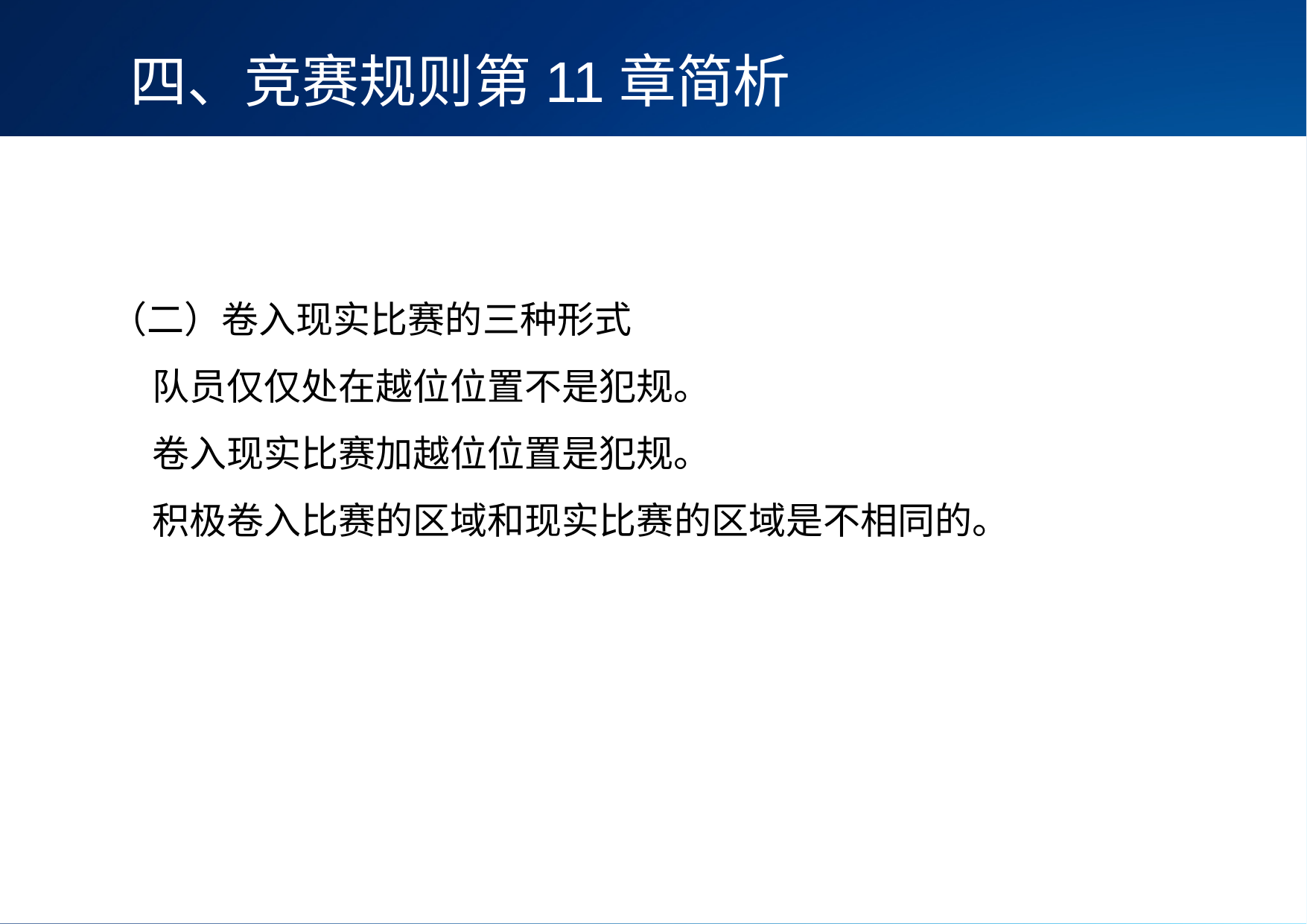

四、竞赛规则第11章简析

（二）卷入现实比赛的三种形式
    队员仅仅处在越位位置不是犯规。
    卷入现实比赛加越位位置是犯规。
    积极卷入比赛的区域和现实比赛的区域是不相同的。